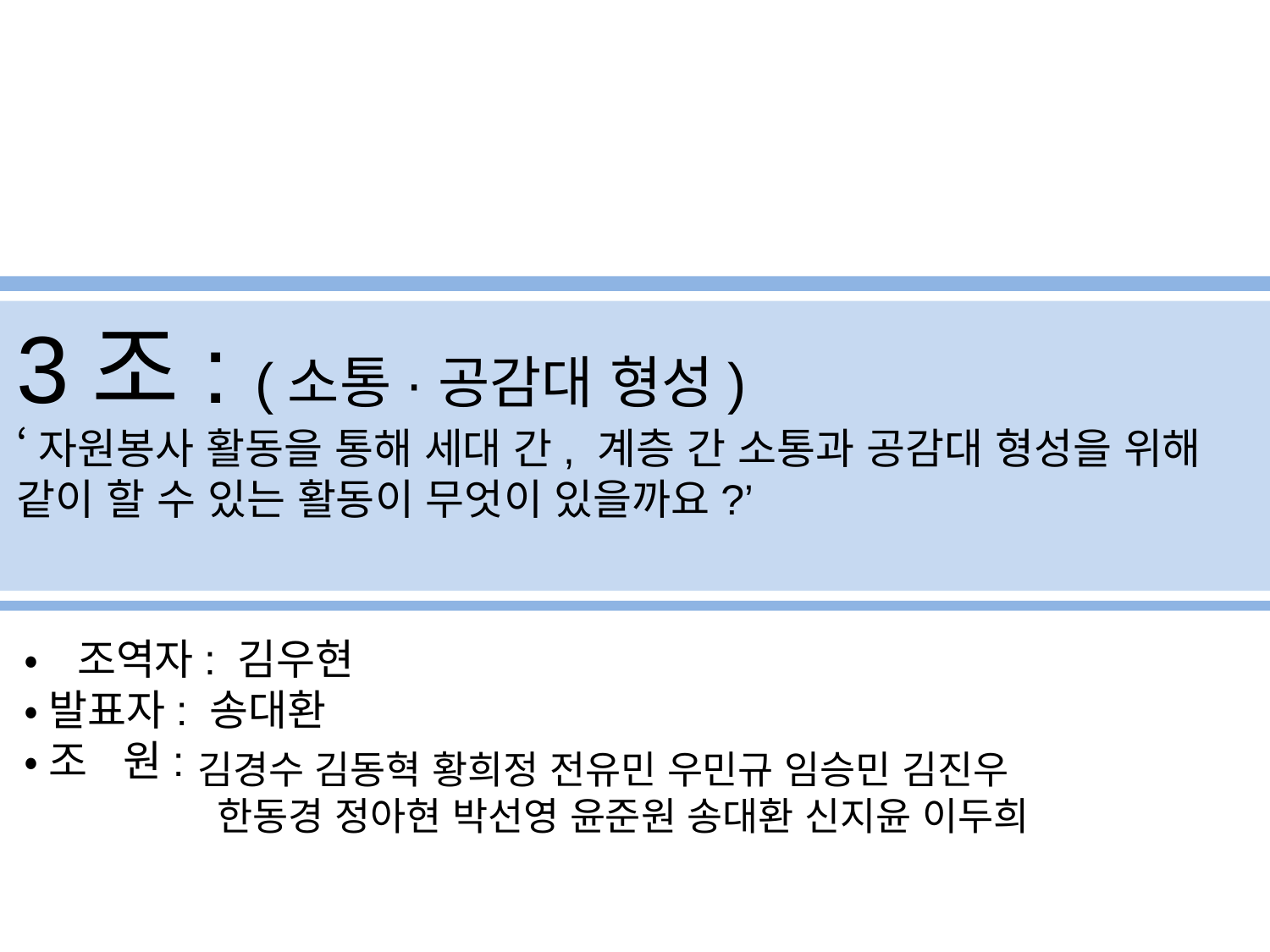

3조: (소통·공감대 형성)
‘자원봉사 활동을 통해 세대 간, 계층 간 소통과 공감대 형성을 위해 같이 할 수 있는 활동이 무엇이 있을까요?’

•조역자: 김우현
•발표자: 송대환
•조   원:
김경수 김동혁 황희정 전유민 우민규 임승민 김진우
 한동경 정아현 박선영 윤준원 송대환 신지윤 이두희